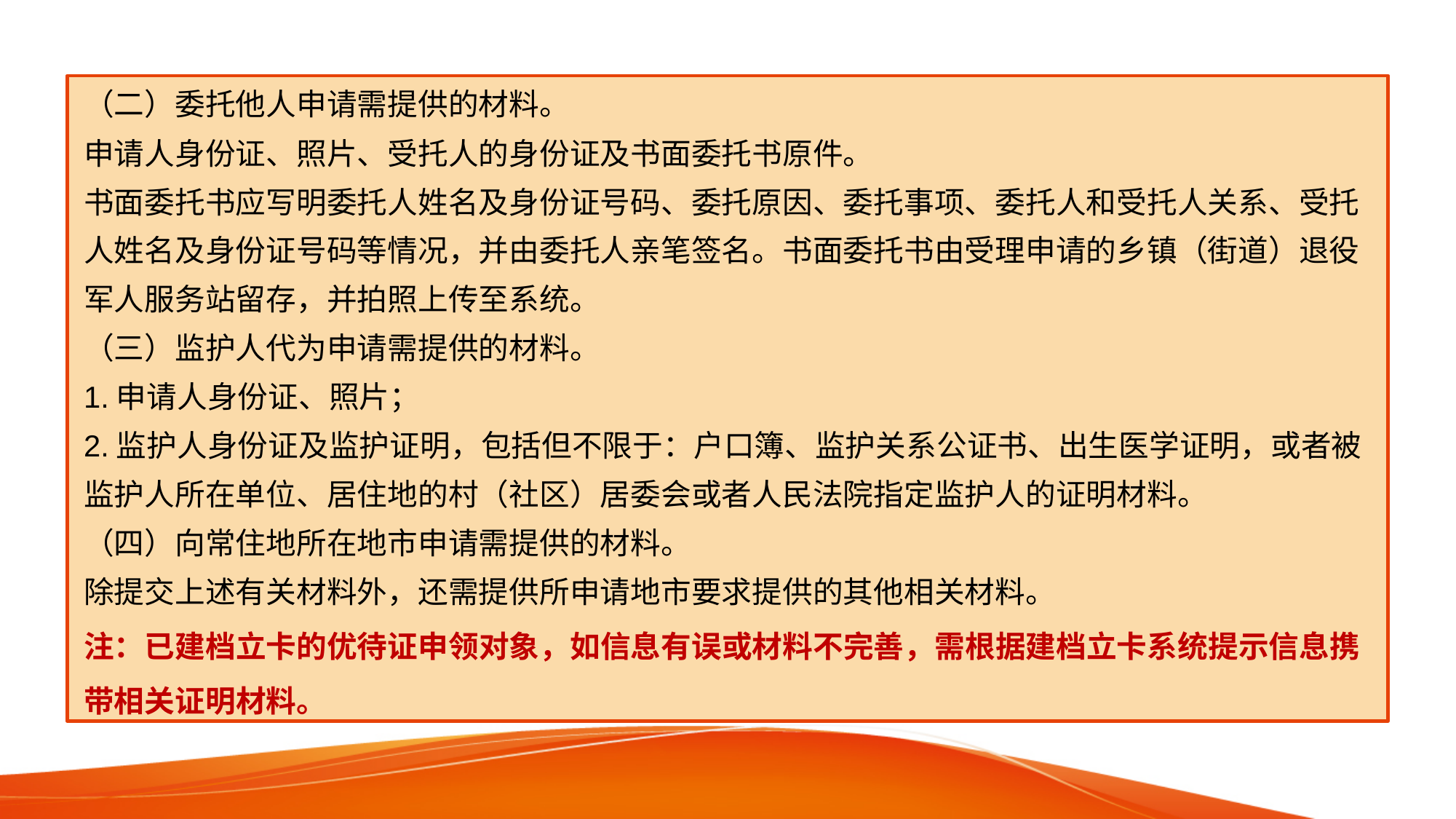

（二）委托他人申请需提供的材料。
申请人身份证、照片、受托人的身份证及书面委托书原件。
书面委托书应写明委托人姓名及身份证号码、委托原因、委托事项、委托人和受托人关系、受托人姓名及身份证号码等情况，并由委托人亲笔签名。书面委托书由受理申请的乡镇（街道）退役军人服务站留存，并拍照上传至系统。
（三）监护人代为申请需提供的材料。
1.申请人身份证、照片；
2.监护人身份证及监护证明，包括但不限于：户口簿、监护关系公证书、出生医学证明，或者被监护人所在单位、居住地的村（社区）居委会或者人民法院指定监护人的证明材料。
（四）向常住地所在地市申请需提供的材料。
除提交上述有关材料外，还需提供所申请地市要求提供的其他相关材料。
注：已建档立卡的优待证申领对象，如信息有误或材料不完善，需根据建档立卡系统提示信息携带相关证明材料。

#